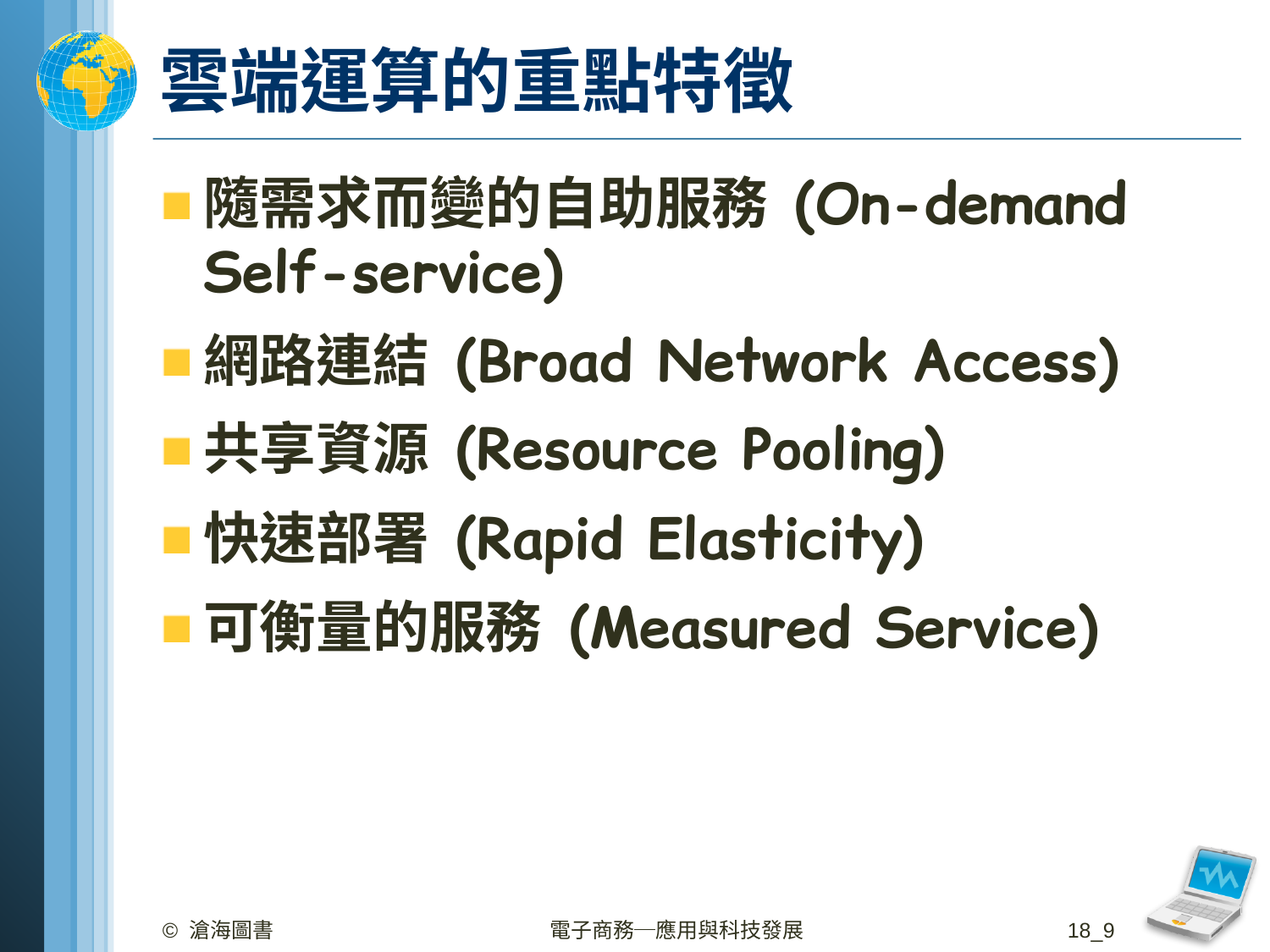

# 雲端運算的重點特徵
隨需求而變的自助服務 (On-demand Self-service)
網路連結 (Broad Network Access)
共享資源 (Resource Pooling)
快速部署 (Rapid Elasticity)
可衡量的服務 (Measured Service)
© 滄海圖書
電子商務─應用與科技發展
18_9